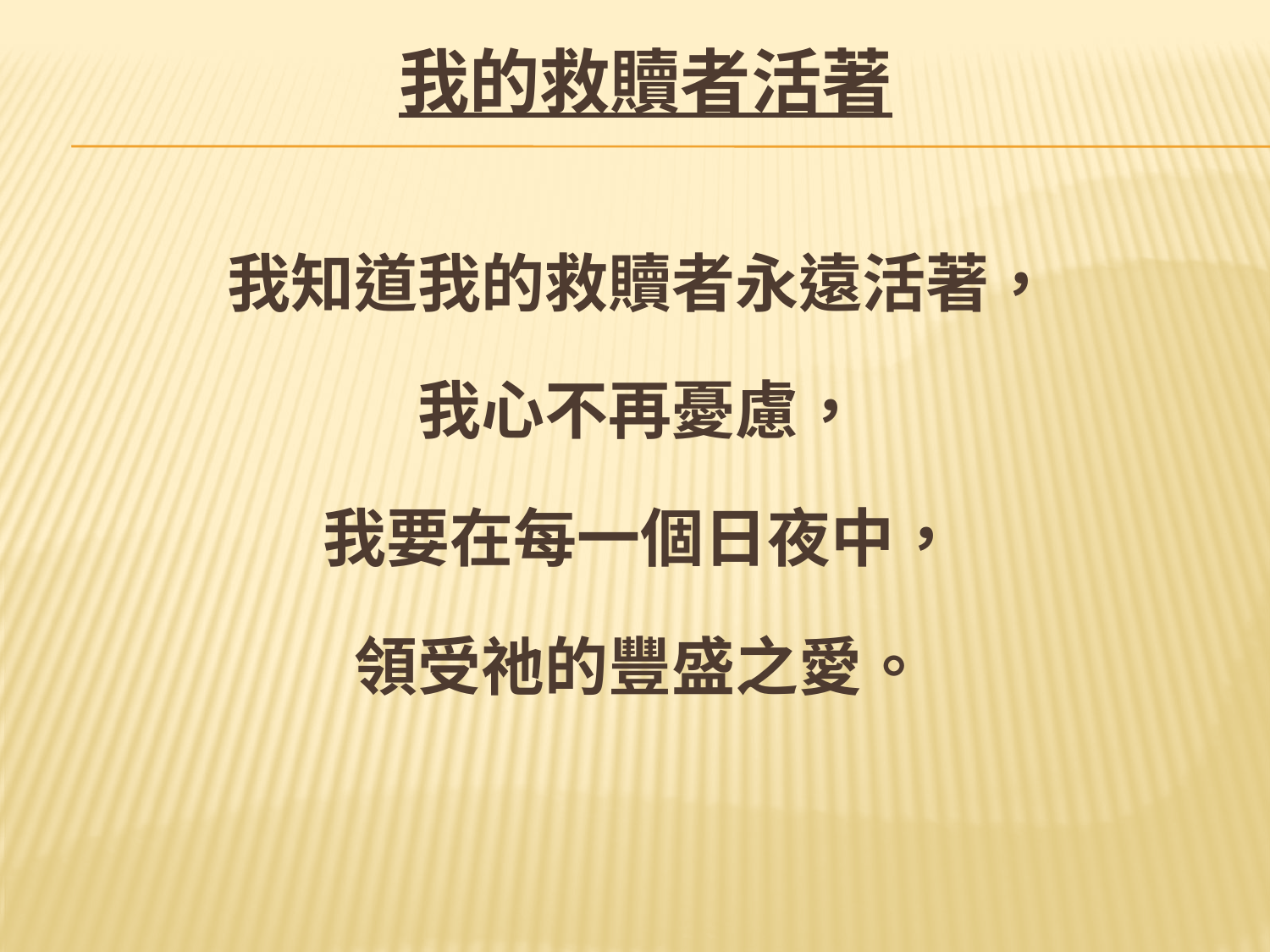

# 我的救贖者活著
我知道我的救贖者永遠活著，
我心不再憂慮，
我要在每一個日夜中，
領受祂的豐盛之愛。